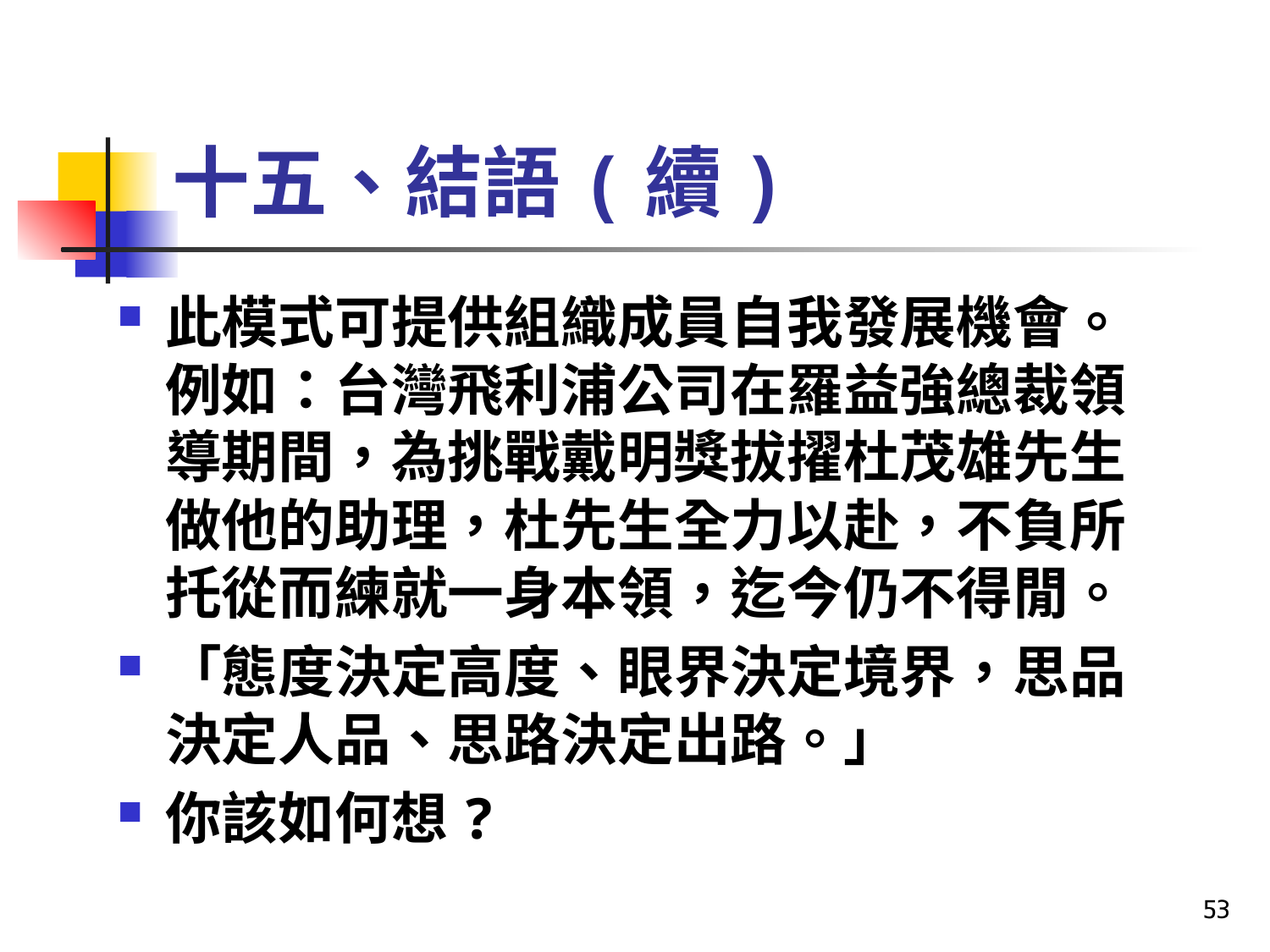

# 十五、結語(續)
此模式可提供組織成員自我發展機會。例如：台灣飛利浦公司在羅益強總裁領導期間，為挑戰戴明獎拔擢杜茂雄先生做他的助理，杜先生全力以赴，不負所托從而練就一身本領，迄今仍不得閒。
「態度決定高度、眼界決定境界，思品決定人品、思路決定出路。」
你該如何想?

53